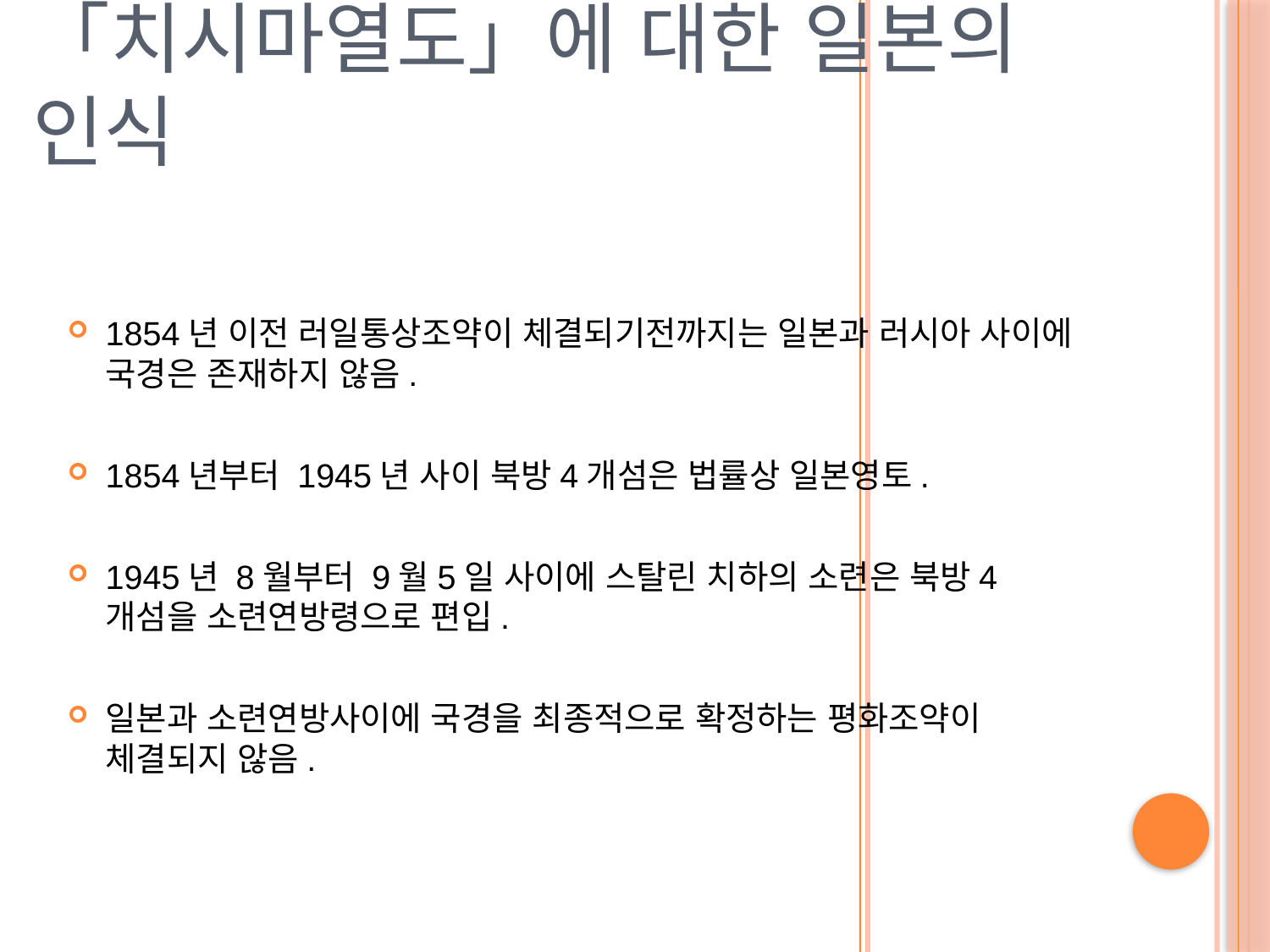

# 「치시마열도」에 대한 일본의 인식
1854년 이전 러일통상조약이 체결되기전까지는 일본과 러시아 사이에 국경은 존재하지 않음.

1854년부터 1945년 사이 북방4개섬은 법률상 일본영토.

1945년 8월부터 9월5일 사이에 스탈린 치하의 소련은 북방4개섬을 소련연방령으로 편입.

일본과 소련연방사이에 국경을 최종적으로 확정하는 평화조약이 체결되지 않음.